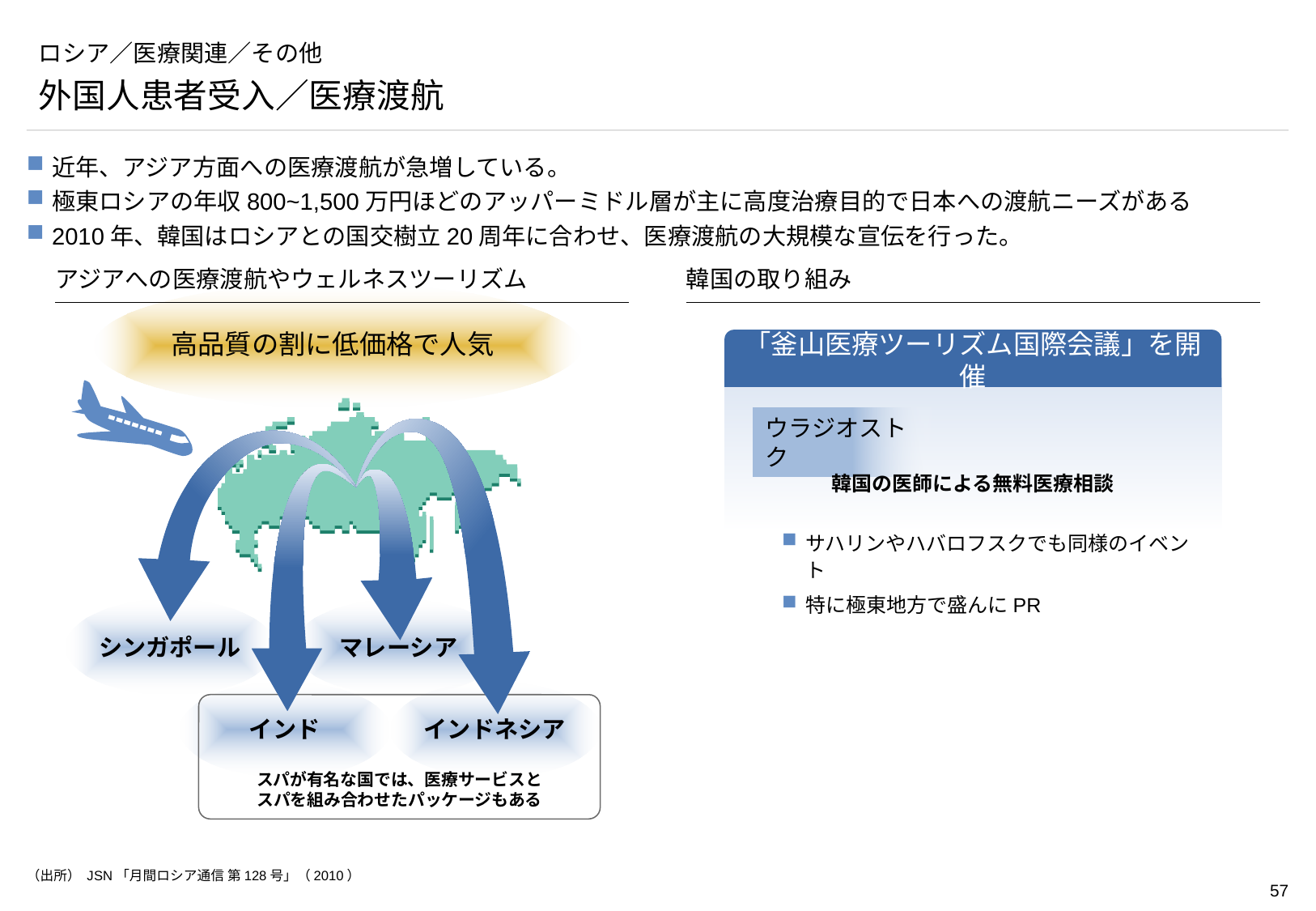

# ロシア／医療関連／その他
外国人患者受入／医療渡航
近年、アジア方面への医療渡航が急増している。
極東ロシアの年収800~1,500万円ほどのアッパーミドル層が主に高度治療目的で日本への渡航ニーズがある
2010年、韓国はロシアとの国交樹立20周年に合わせ、医療渡航の大規模な宣伝を行った。
アジアへの医療渡航やウェルネスツーリズム
韓国の取り組み

高品質の割に低価格で人気
「釜山医療ツーリズム国際会議」を開催

ウラジオストク

韓国の医師による無料医療相談

サハリンやハバロフスクでも同様のイベント
特に極東地方で盛んにPR
シンガポール
マレーシア
インド
インドネシア
スパが有名な国では、医療サービスと
スパを組み合わせたパッケージもある
（出所） JSN「月間ロシア通信 第128号」（2010）